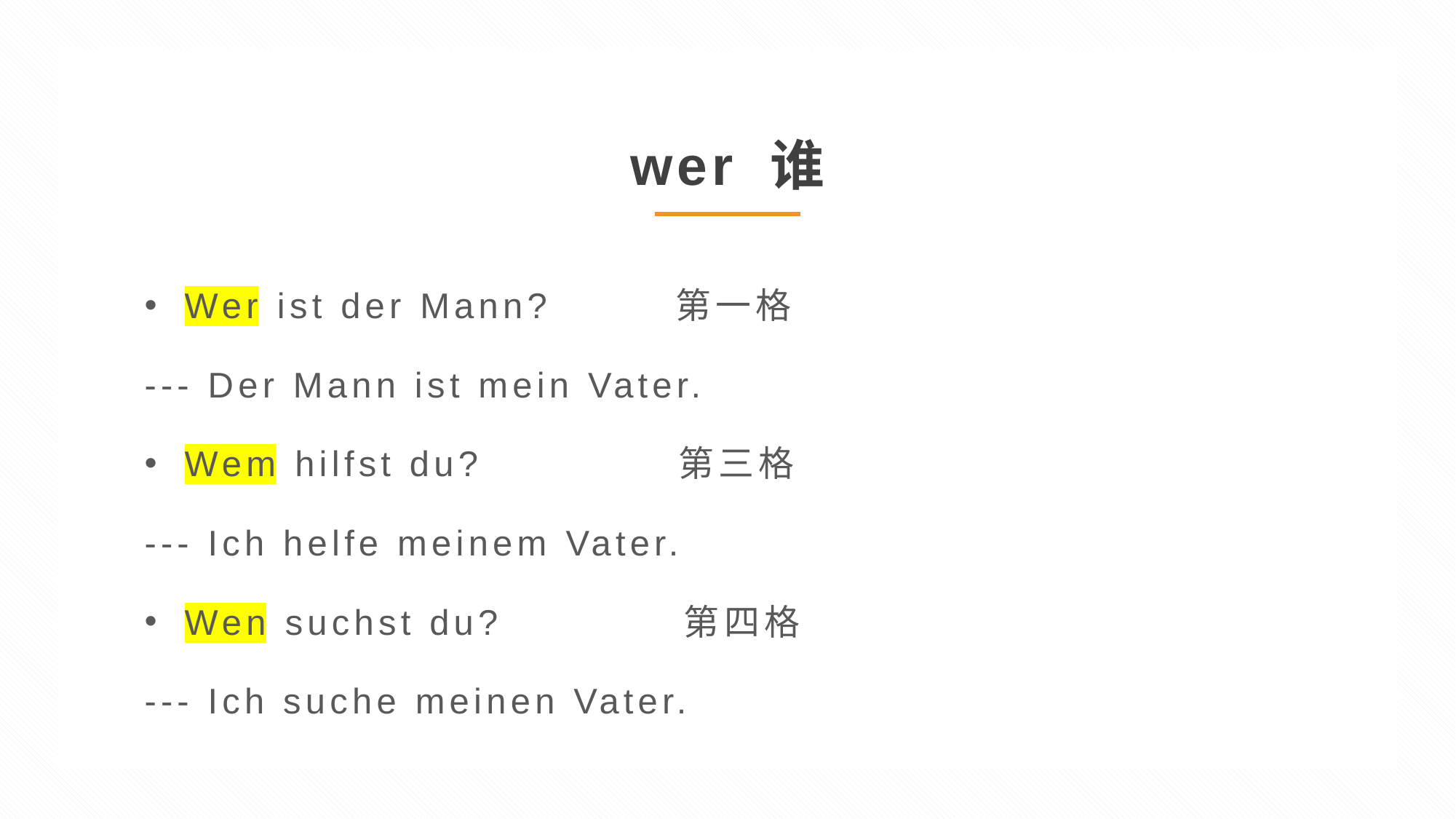

wer 谁
Wer ist der Mann?        第一格
--- Der Mann ist mein Vater.
Wem hilfst du?             第三格
--- Ich helfe meinem Vater.
Wen suchst du?            第四格
--- Ich suche meinen Vater.